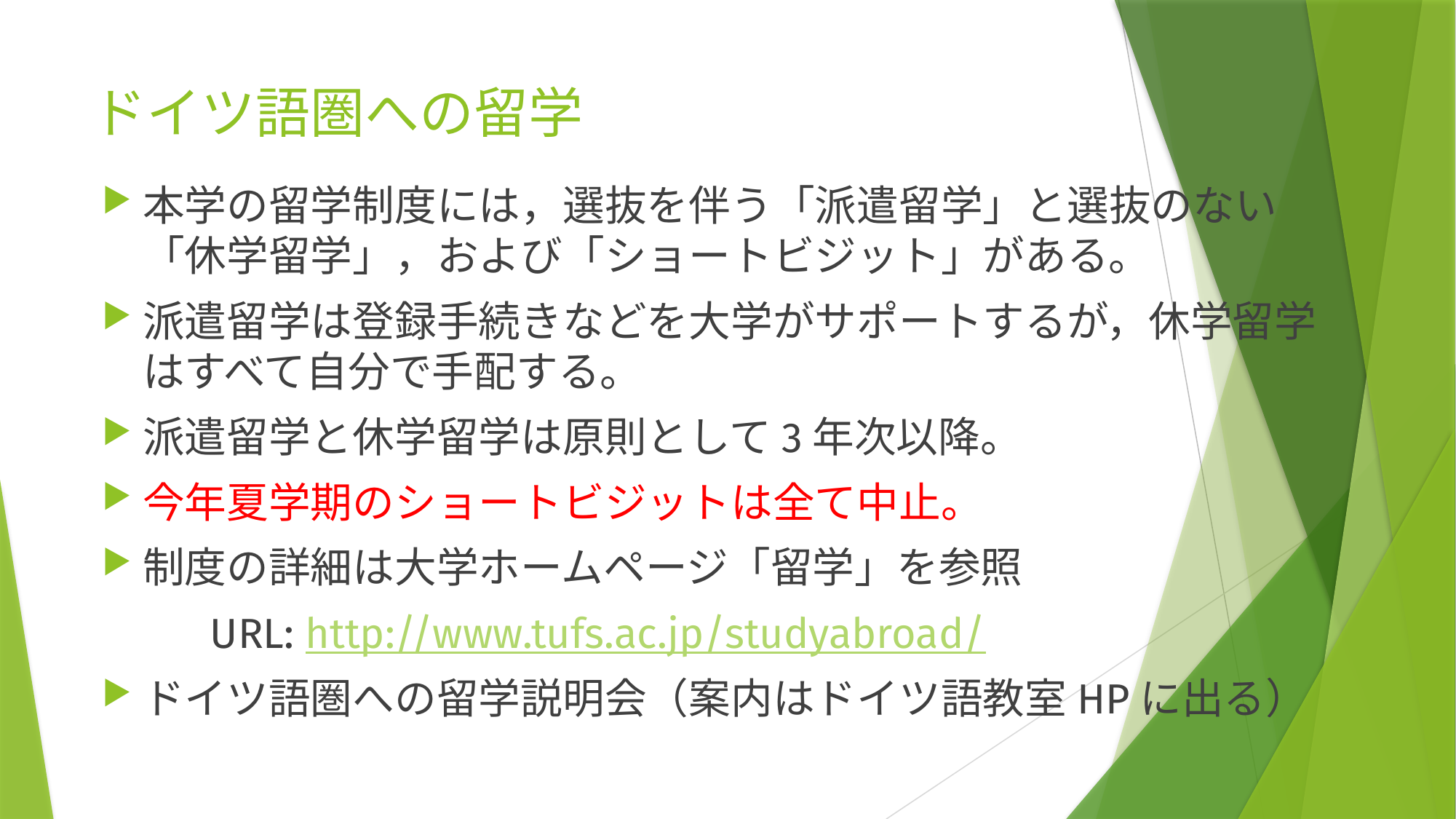

# ドイツ語圏への留学
本学の留学制度には，選抜を伴う「派遣留学」と選抜のない「休学留学」，および「ショートビジット」がある。
派遣留学は登録手続きなどを大学がサポートするが，休学留学はすべて自分で手配する。
派遣留学と休学留学は原則として3年次以降。
今年夏学期のショートビジットは全て中止。
制度の詳細は大学ホームページ「留学」を参照
	URL: http://www.tufs.ac.jp/studyabroad/
ドイツ語圏への留学説明会（案内はドイツ語教室HPに出る）